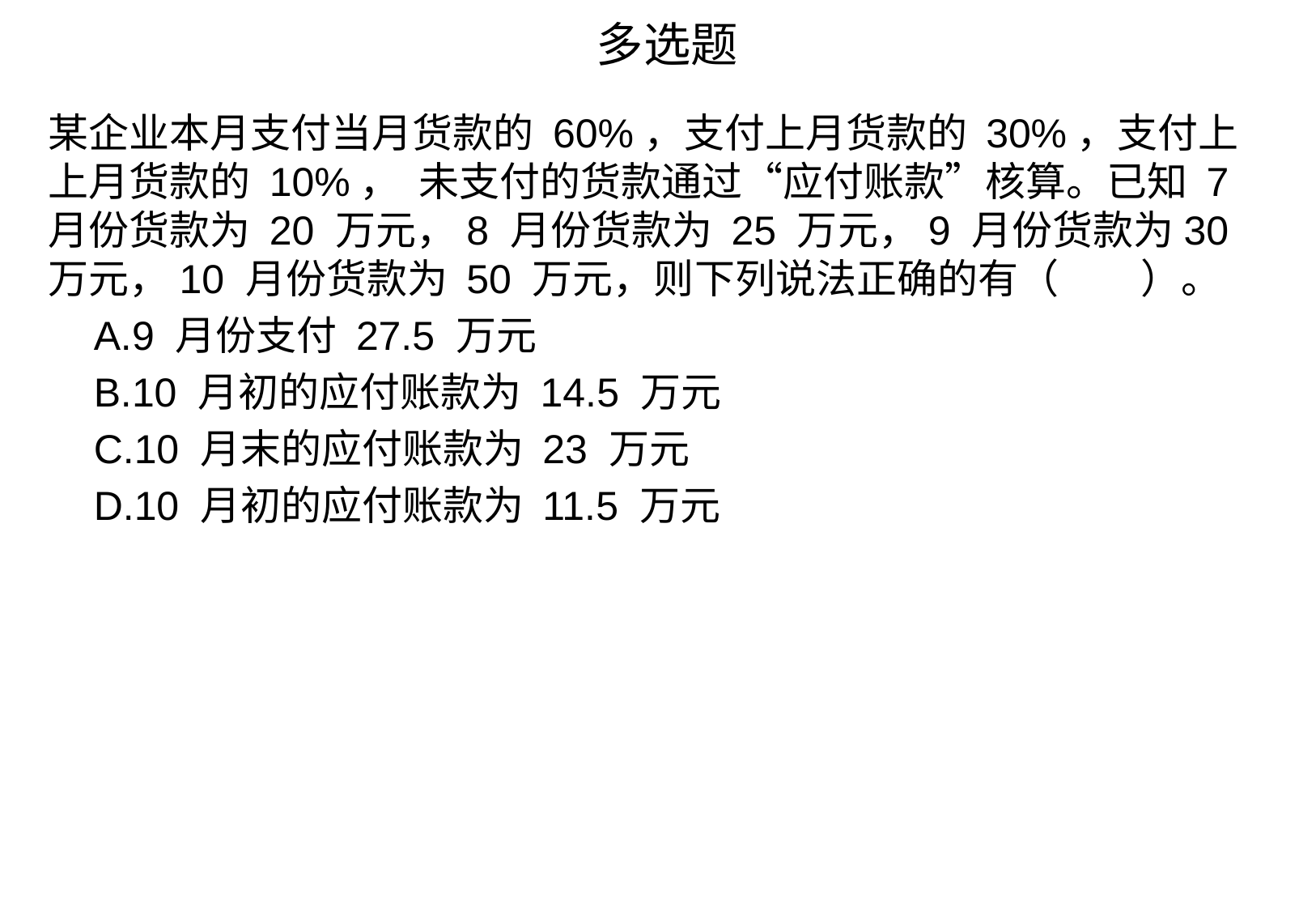

# 多选题
某企业本月支付当月货款的 60%，支付上月货款的 30%，支付上上月货款的 10%，  未支付的货款通过“应付账款”核算。已知 7 月份货款为 20 万元，8 月份货款为 25 万元，9 月份货款为30 万元，10 月份货款为 50 万元，则下列说法正确的有（	）。
    A.9 月份支付 27.5 万元
    B.10 月初的应付账款为 14.5 万元
    C.10 月末的应付账款为 23 万元
    D.10 月初的应付账款为 11.5 万元